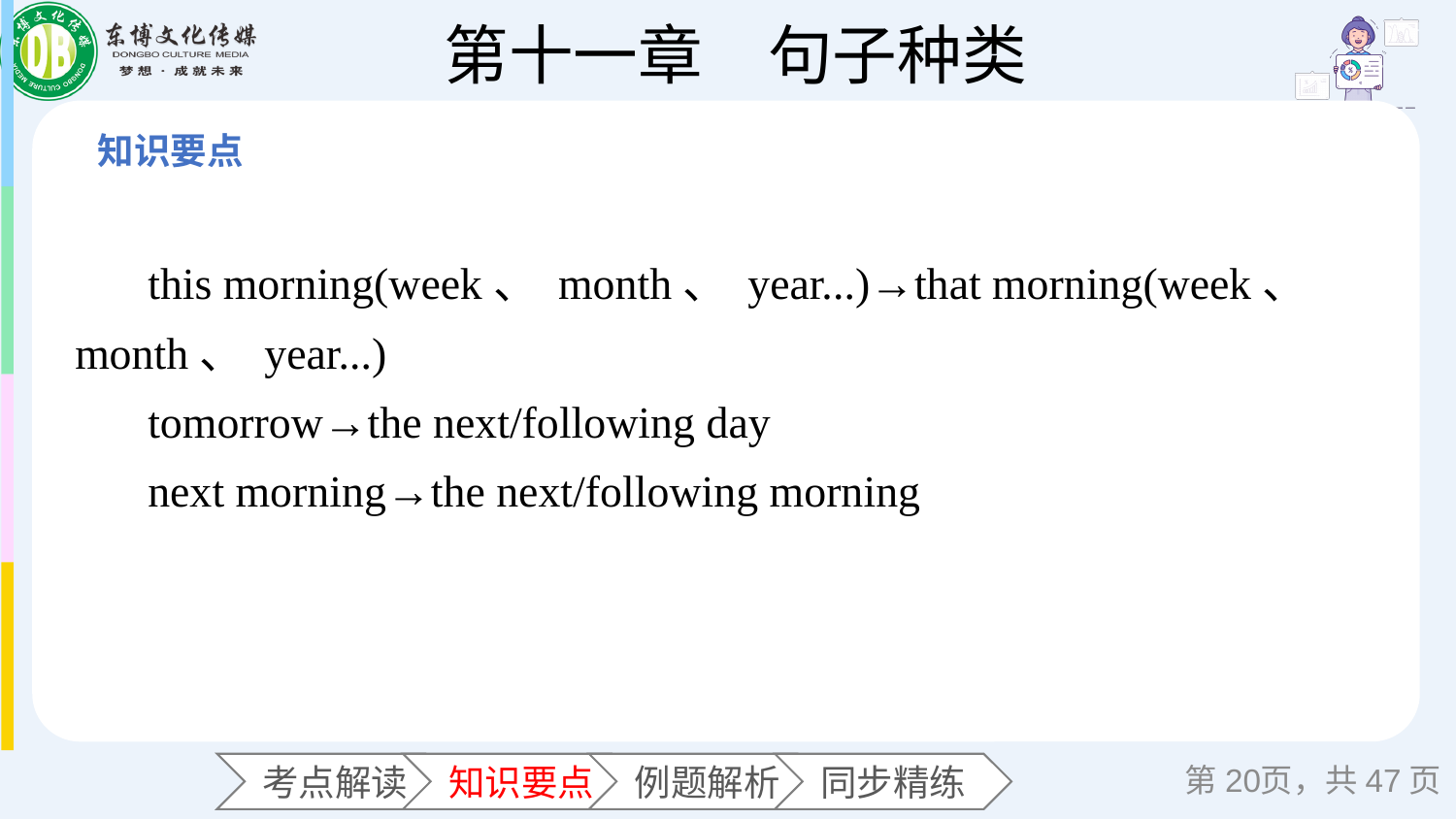

this morning(week、 month、 year...)→that morning(week、 month、 year...)
tomorrow→the next/following day
next morning→the next/following morning
第20页，共47页